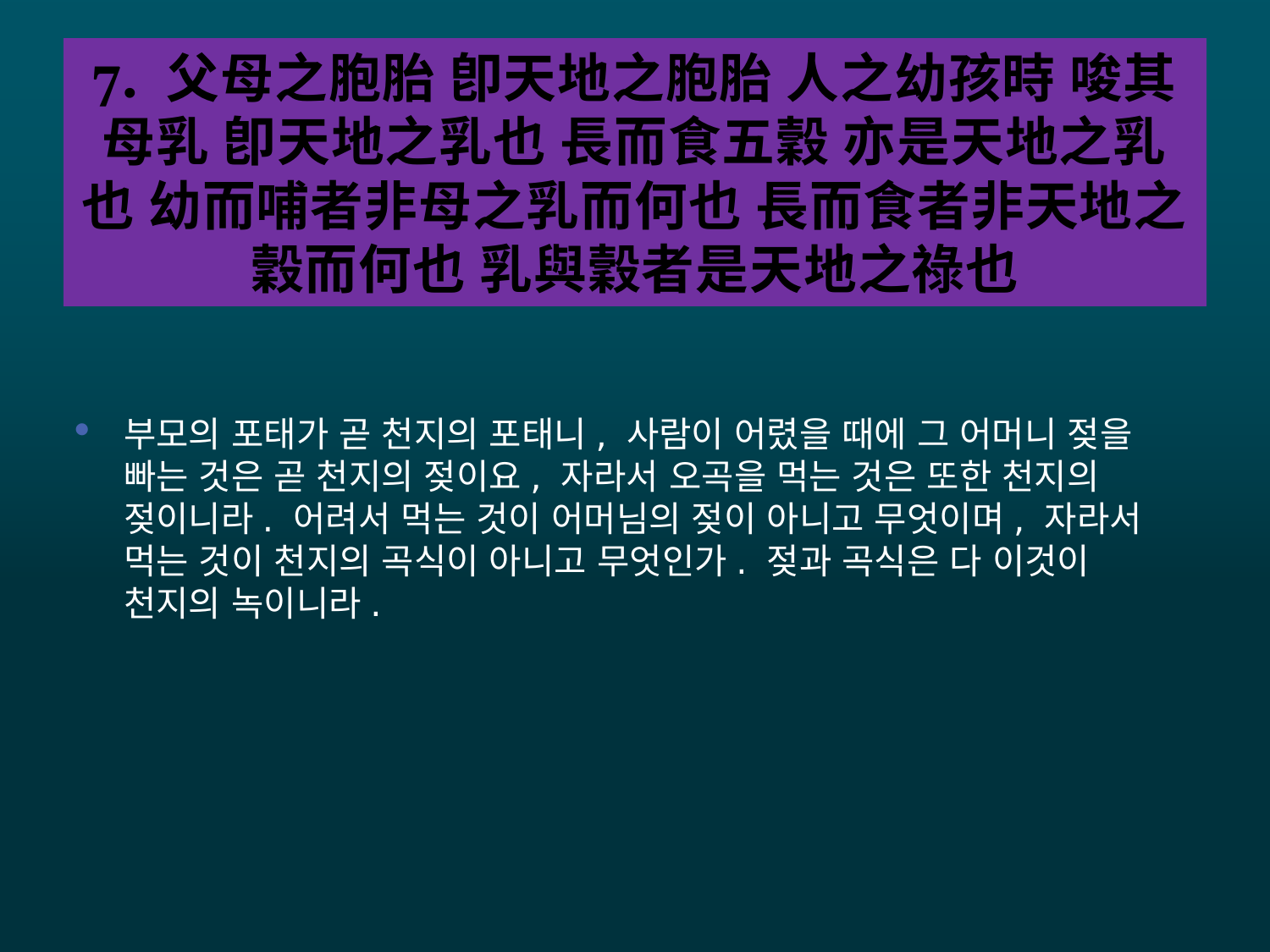

# 7. 父母之胞胎 卽天地之胞胎 人之幼孩時 唆其母乳 卽天地之乳也 長而食五穀 亦是天地之乳也 幼而哺者非母之乳而何也 長而食者非天地之穀而何也 乳與穀者是天地之祿也
부모의 포태가 곧 천지의 포태니, 사람이 어렸을 때에 그 어머니 젖을 빠는 것은 곧 천지의 젖이요, 자라서 오곡을 먹는 것은 또한 천지의 젖이니라. 어려서 먹는 것이 어머님의 젖이 아니고 무엇이며, 자라서 먹는 것이 천지의 곡식이 아니고 무엇인가. 젖과 곡식은 다 이것이 천지의 녹이니라.